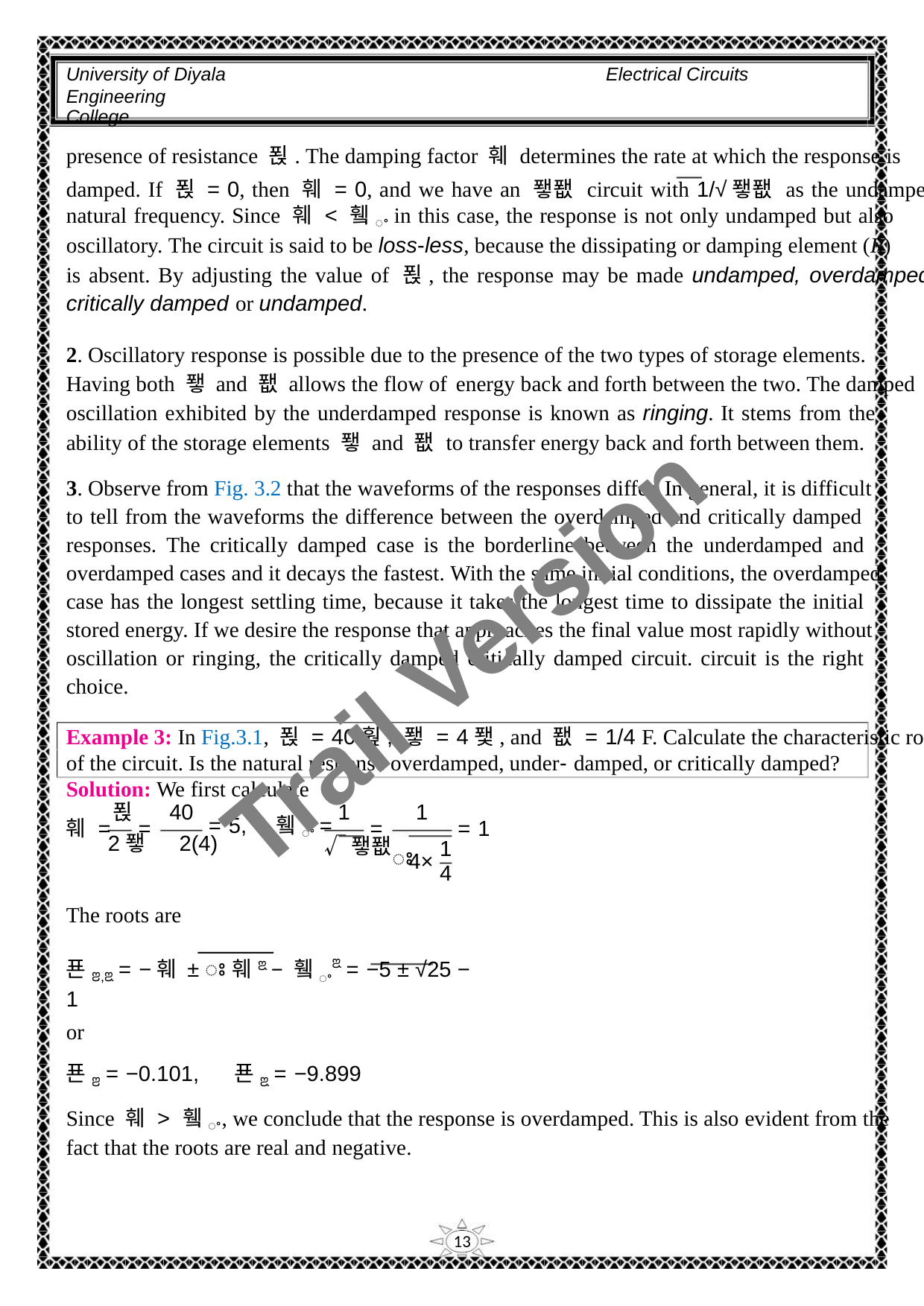

University of Diyala
Engineering College
Electrical Circuits
presence of resistance 푅. The damping factor 훼 determines the rate at which the response is
damped. If 푅 = 0, then 훼 = 0, and we have an 퐿퐶 circuit with 1/√퐿퐶 as the undamped
natural frequency. Since 훼 < 휔ꢀ in this case, the response is not only undamped but also
oscillatory. The circuit is said to be loss‐less, because the dissipating or damping element (R)
is absent. By adjusting the value of 푅, the response may be made undamped, overdamped,
critically damped or undamped.
2. Oscillatory response is possible due to the presence of the two types of storage elements.
Having both 퐿 and 퐶 allows the flow of energy back and forth between the two. The damped
oscillation exhibited by the underdamped response is known as ringing. It stems from the
ability of the storage elements 퐿 and 퐶 to transfer energy back and forth between them.
3. Observe from Fig. 3.2 that the waveforms of the responses differ. In general, it is difficult
to tell from the waveforms the difference between the overdamped and critically damped
responses. The critically damped case is the borderline between the underdamped and
overdamped cases and it decays the fastest. With the same initial conditions, the overdamped
case has the longest settling time, because it takes the longest time to dissipate the initial
stored energy. If we desire the response that approaches the final value most rapidly without
oscillation or ringing, the critically damped critically damped circuit. circuit is the right
choice.
Trail Version
Trail Version
Trail Version
Trail Version
Trail Version
Trail Version
Trail Version
Trail Version
Trail Version
Trail Version
Trail Version
Trail Version
Trail Version
Example 3: In Fig.3.1, 푅 = 40훺, 퐿 = 4퐻, and 퐶 = 1/4 F. Calculate the characteristic roots
of the circuit. Is the natural response overdamped, under‐ damped, or critically damped?
Solution: We first calculate
푅
40
1
1
훼 =
=
= 5, 휔ꢀ =
=
= 1
2퐿 2(4)
√퐿퐶
1
4
ꢁ
4×
The roots are
푠ꢂ,ꢃ = −훼 ± ꢁ훼ꢃ − 휔ꢀꢃ = −5 ± √25 − 1
or
푠ꢂ = −0.101, 푠ꢃ = −9.899
Since 훼 > 휔ꢀ, we conclude that the response is overdamped. This is also evident from the
fact that the roots are real and negative.
13